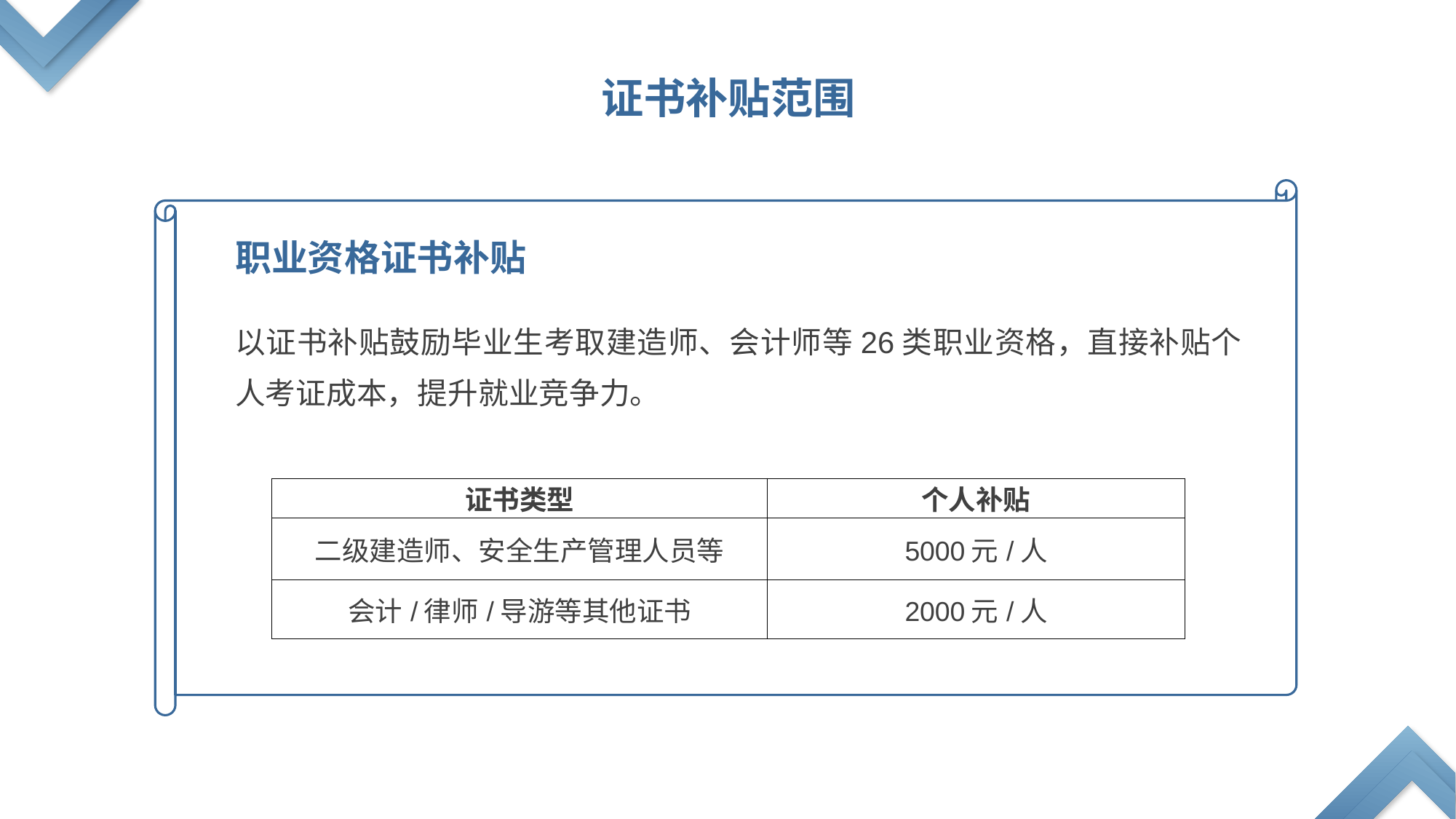

证书补贴范围

职业资格证书补贴
以证书补贴鼓励毕业生考取建造师、会计师等26类职业资格，直接补贴个人考证成本，提升就业竞争力。
| 证书类型 | 个人补贴 |
| --- | --- |
| 二级建造师、安全生产管理人员等 | 5000元/人 |
| 会计/律师/导游等其他证书 | 2000元/人 |